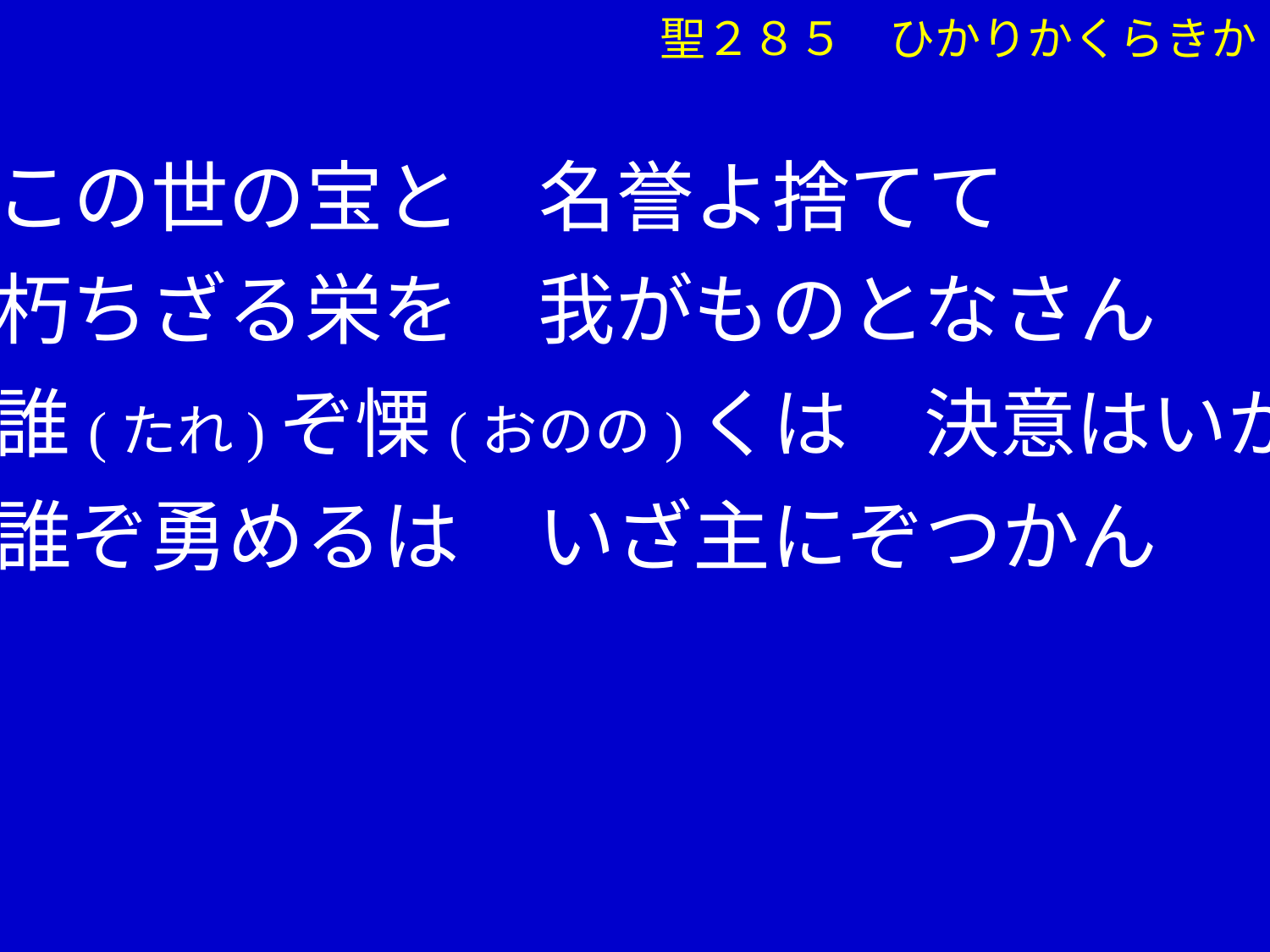

聖２８５　ひかりかくらきか
②この世の宝と　名誉よ捨てて
　 朽ちざる栄を　我がものとなさん
　 誰(たれ)ぞ慄(おのの)くは　決意はいかに
　 誰ぞ勇めるは　いざ主にぞつかん